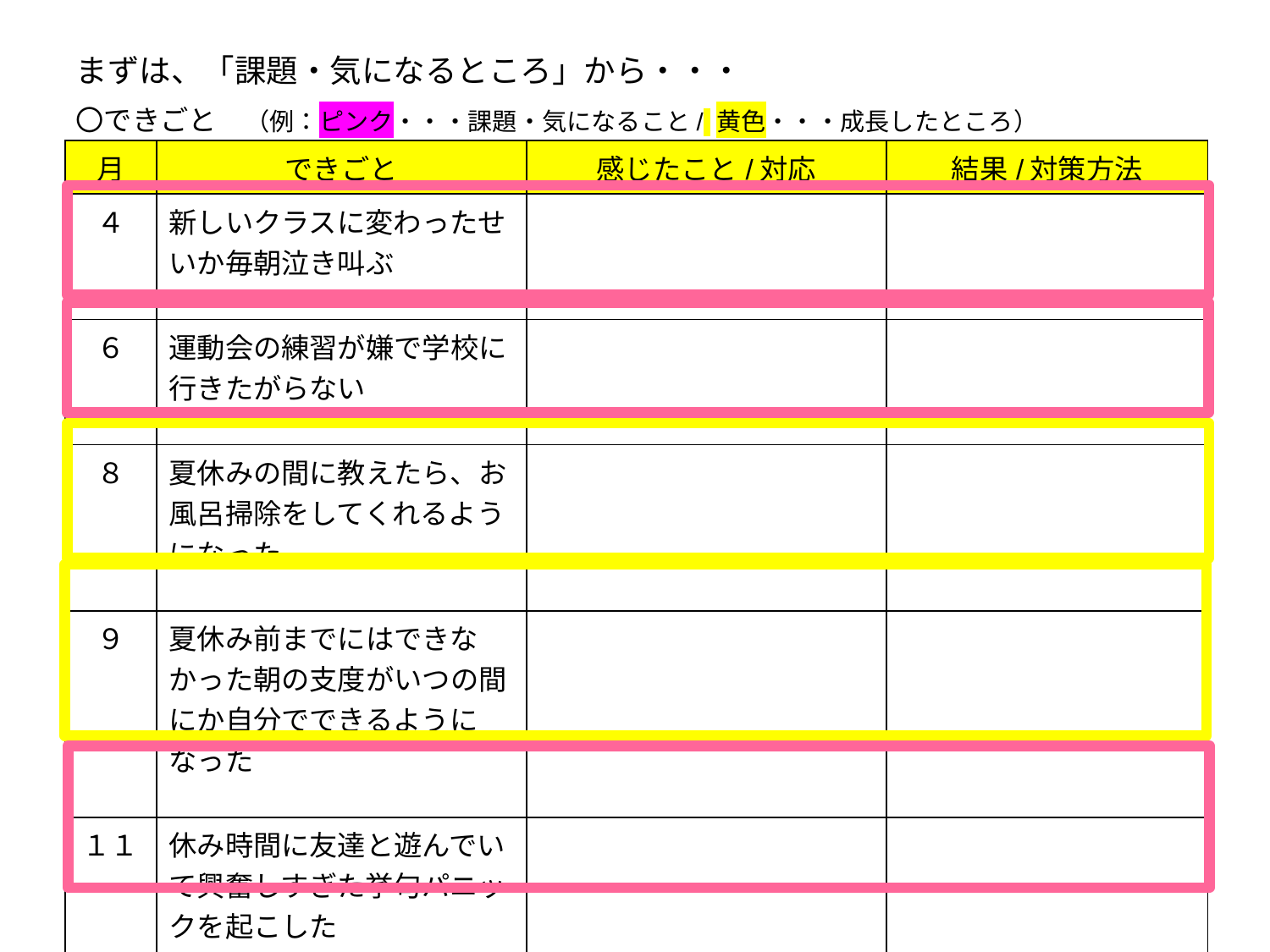

まずは、「課題・気になるところ」から・・・
〇できごと　（例：ピンク・・・課題・気になること/ 黄色・・・成長したところ）
| 月 | できごと | 感じたこと/対応 | 結果/対策方法 |
| --- | --- | --- | --- |
| ４ | 新しいクラスに変わったせいか毎朝泣き叫ぶ |  |  |
| ６ | 運動会の練習が嫌で学校に行きたがらない |  |  |
| ８ | 夏休みの間に教えたら、お風呂掃除をしてくれるようになった |  |  |
| ９ | 夏休み前までにはできなかった朝の支度がいつの間にか自分でできるようになった |  |  |
| １１ | 休み時間に友達と遊んでいて興奮しすぎた挙句パニックを起こした |  |  |